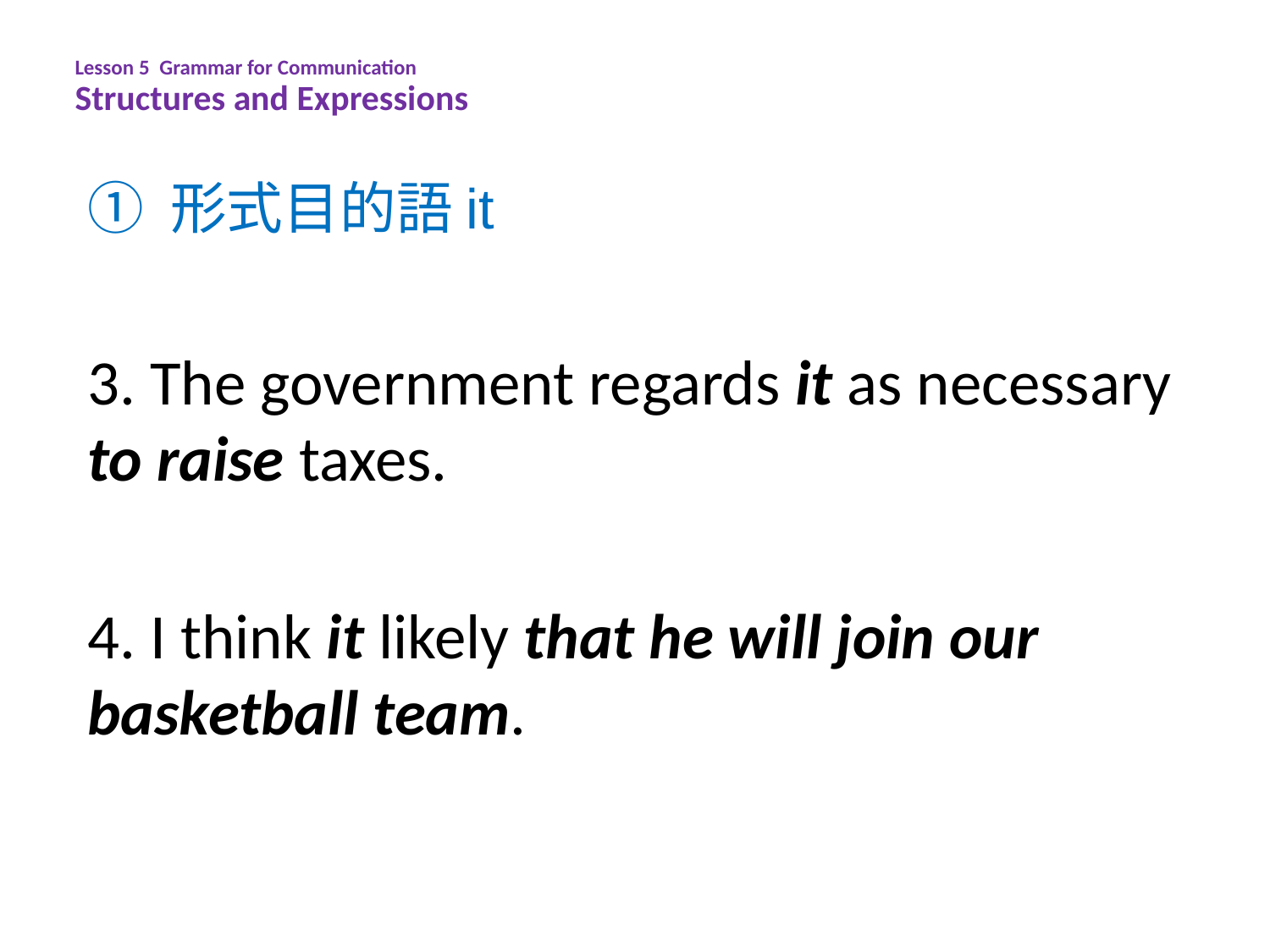

Lesson 5  Grammar for Communication
Structures and Expressions
① 形式目的語it

3. The government regards it as necessary to raise taxes.

4. I think it likely that he will join our basketball team.